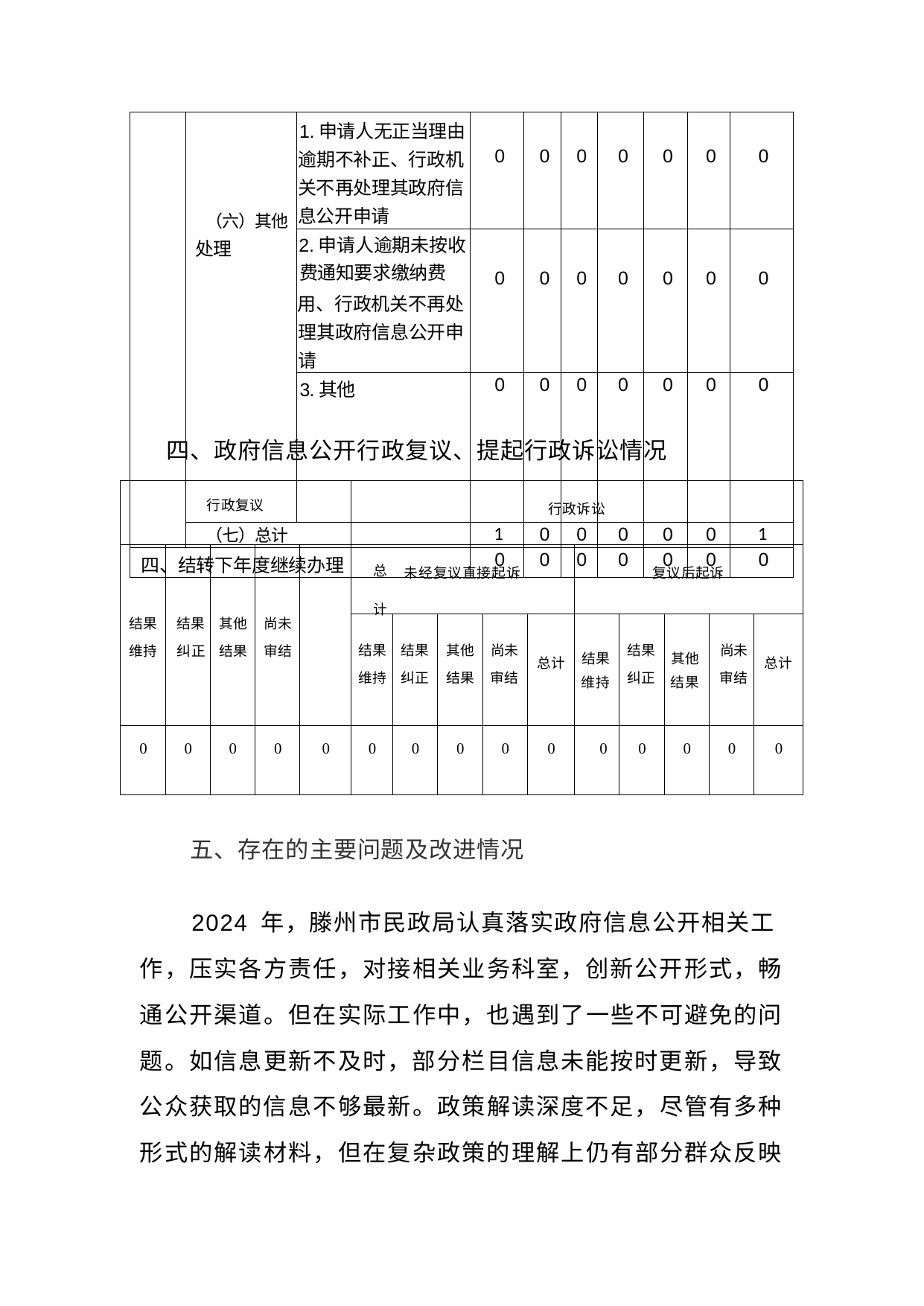

|  | （六）其他 处理 | 1.申请人无正当理由 逾期不补正、行政机 关不再处理其政府信 息公开申请 | 0 | 0 | 0 | 0 | 0 | 0 | 0 |
| --- | --- | --- | --- | --- | --- | --- | --- | --- | --- |
|  |  | 2.申请人逾期未按收 费通知要求缴纳费 用、行政机关不再处 理其政府信息公开申 请 | 0 | 0 | 0 | 0 | 0 | 0 | 0 |
|  |  | 3.其他 | 0 | 0 | 0 | 0 | 0 | 0 | 0 |
|  | （七）总计 |  | 1 | 0 | 0 | 0 | 0 | 0 | 1 |
| 四、结转下年度继续办理 |  |  | 0 | 0 | 0 | 0 | 0 | 0 | 0 |

四、政府信息公开行政复议、提起行政诉讼情况
| 行政复议 |  |  |  |  | 行政诉讼 |  |  |  |  |  |  |  |  |  |
| --- | --- | --- | --- | --- | --- | --- | --- | --- | --- | --- | --- | --- | --- | --- |
| 结果 维持 | 结果 纠正 | 其他 结果 | 尚未 审结 | 总 计 | 未经复议直接起诉 |  |  |  |  | 复议后起诉 |  |  |  |  |
|  |  |  |  |  | 结果 维持 | 结果 纠正 | 其他 结果 | 尚未 审结 | 总计 | 结果 维持 | 结果 纠正 | 其他 结果 | 尚未 审结 | 总计 |
| 0 | 0 | 0 | 0 | 0 | 0 | 0 | 0 | 0 | 0 | 0 | 0 | 0 | 0 | 0 |

五、存在的主要问题及改进情况

2024 年，滕州市民政局认真落实政府信息公开相关工  作，压实各方责任，对接相关业务科室，创新公开形式，畅 通公开渠道。但在实际工作中，也遇到了一些不可避免的问 题。如信息更新不及时，部分栏目信息未能按时更新，导致 公众获取的信息不够最新。政策解读深度不足，尽管有多种 形式的解读材料，但在复杂政策的理解上仍有部分群众反映